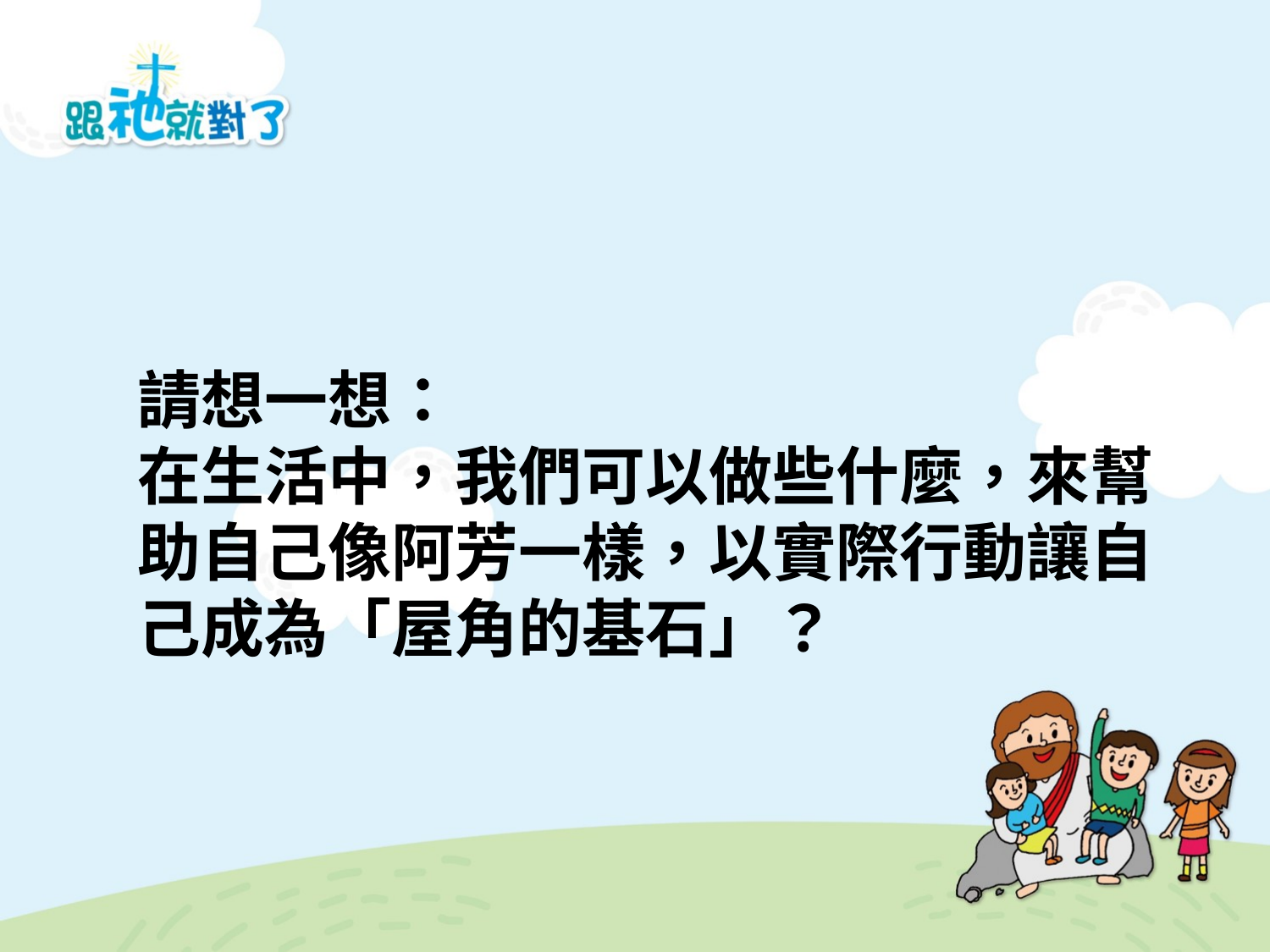

請想一想：
在生活中，我們可以做些什麼，來幫助自己像阿芳一樣，以實際行動讓自己成為「屋角的基石」？